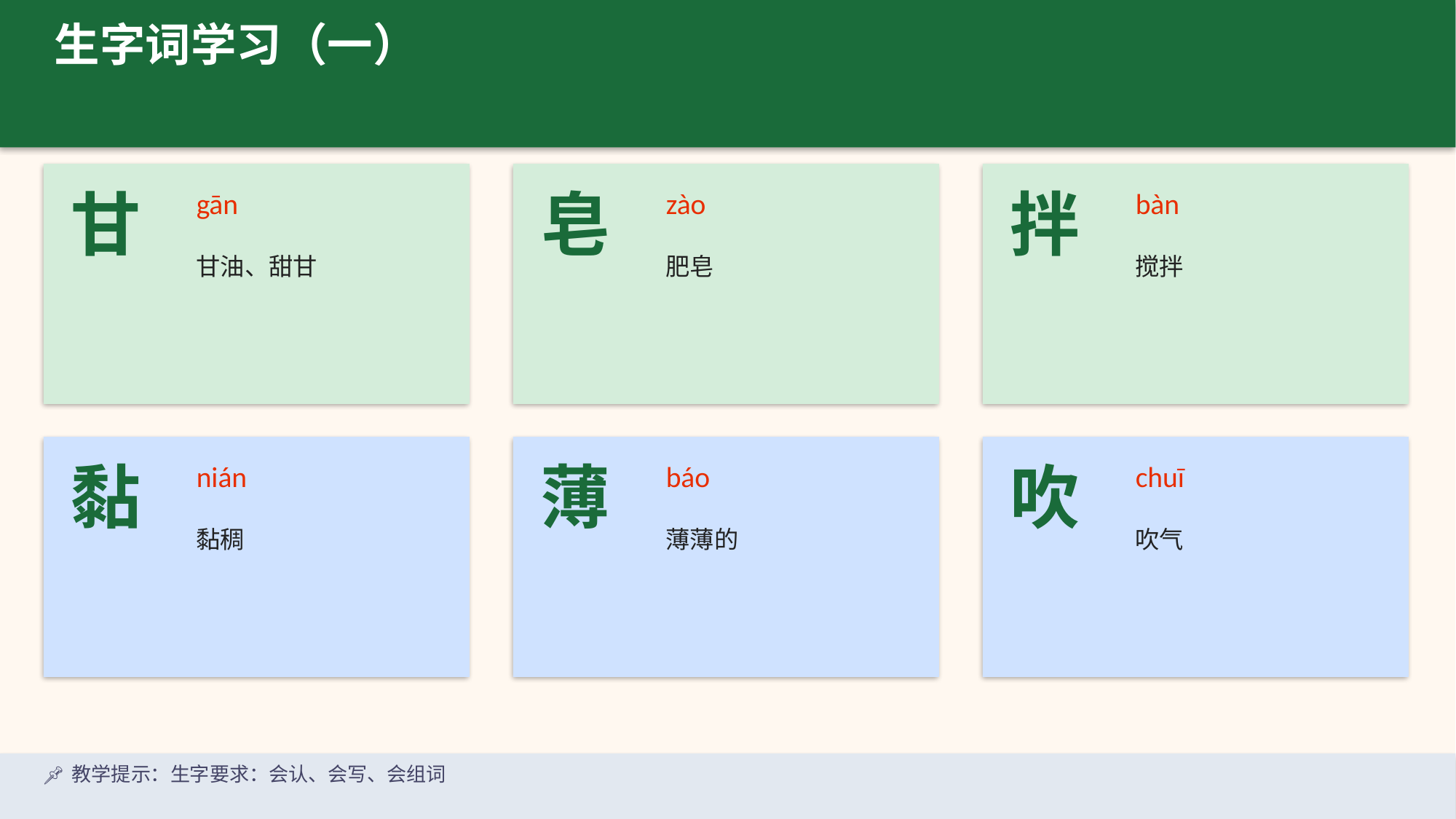

生字词学习（一）

甘
皂
拌
gān
zào
bàn
甘油、甜甘
肥皂
搅拌

黏
薄
吹
nián
báo
chuī
黏稠
薄薄的
吹气

📌 教学提示：生字要求：会认、会写、会组词